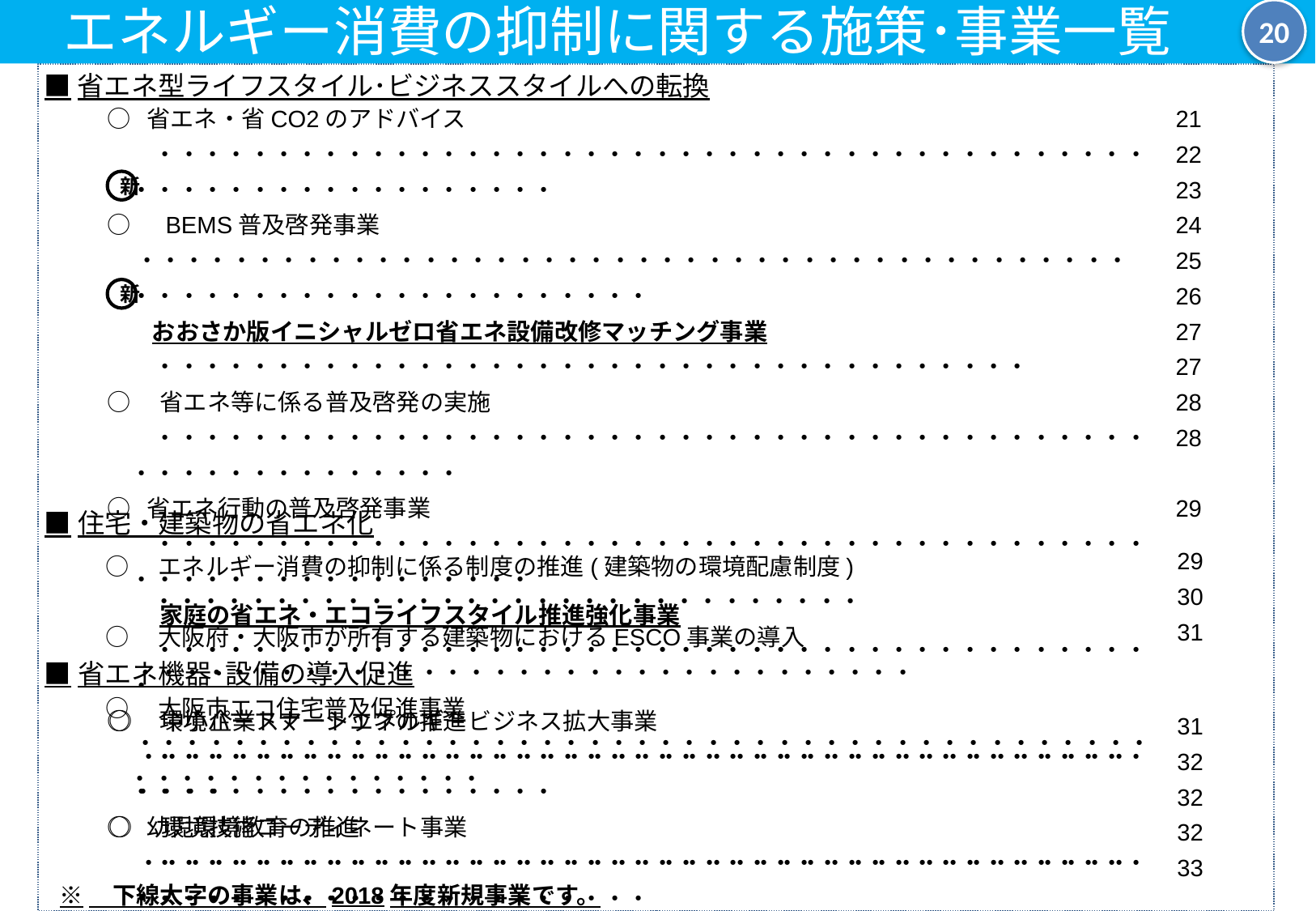

20
　エネルギー消費の抑制に関する施策･事業一覧

■省エネ型ライフスタイル･ビジネススタイルへの転換
○  省エネ・省CO2のアドバイス　　・・・・・・・・・・・・・・・・・・・・・・・・・・・・・・・・・・・・・・・・・・・・・・・・・・・・・・・・・・・・
○　BEMS普及啓発事業    ・・・・・・・・・・・・・・・・・・・・・・・・・・・・・・・・・・・・・・・・・・・・・・・・・・・・・・・・・・・・・・・・
   　おおさか版イニシャルゼロ省エネ設備改修マッチング事業　　・・・・・・・・・・・・・・・・・・・・・・・・・・・・・・・・・・・・・
○　省エネ等に係る普及啓発の実施　　・・・・・・・・・・・・・・・・・・・・・・・・・・・・・・・・・・・・・・・・・・・・・・・・・・・・・・・・
○  省エネ行動の普及啓発事業　　・・・・・・・・・・・・・・・・・・・・・・・・・・・・・・・・・・・・・・・・・・・・・・・・・・・・・・・・・・・
　　 家庭の省エネ・エコライフスタイル推進強化事業　　・・・・・・・・・・・・・・・・・・・・・・・・・・・・・・・・・・・・・・・・・・・
○　環境パートナーシップの推進　　・・・・・・・・・・・・・・・・・・・・・・・・・・・・・・・・・・・・・・・・・・・・・・・・・・・・・・・・・・・・
○  幼児環境教育の推進　　・・・・・・・・・・・・・・・・・・・・・・・・・・・・・・・・・・・・・・・・・・・・・・・・・・・・・・・・・・・・・・・・
○  温暖化「適応」推進事業　　・・・・・・・・・・・・・・・・・・・・・・・・・・・・・・・・・・・・・・・・・・・・・・・・・・・・・・・・・・・・・・
○　クールスポットモデル拠点推進事業　　・・・・・・・・・・・・・・・・・・・・・・・・・・・・・・・・・・・・・・・・・・・・・・・・・・・・・・・
○  エネルギー消費の抑制に係る制度の推進(エネルギーの多量消費事業者による報告制度、
　　　　　　　　　　　　　　　　　　　　　　　　　　　　　　　　　　　　　　　　　　　おおさかストップ温暖化賞）・・・・・・・・・
21
22
23
24
25
26
27
27
28
28

29
新
新
■住宅・建築物の省エネ化
29
30
31
○　エネルギー消費の抑制に係る制度の推進(建築物の環境配慮制度)　・・・・・・・・・・・・・・・・・・・・・・・・・・・・・・
○　大阪府・大阪市が所有する建築物におけるESCO事業の導入 　 ・・・・・・・・・・・・・・・・・・・・・・・・・・・・・・・・・
○　大阪市エコ住宅普及促進事業   ・・・・・・・・・・・・・・・・・・・・・・・・・・・・・・・・・・・・・・・・・・・・・・・・・・・・・・・・・・
■省エネ機器･設備の導入促進
○　中小企業スマートエネルギービジネス拡大事業　 ・・・・・・・・・・・・・・・・・・・・・・・・・・・・・・・・・・・・・・・・・・・・・・
○　環境技術コーディネート事業　　 ・・・・・・・・・・・・・・・・・・・・・・・・・・・・・・・・・・・・・・・・・・・・・・・・・・・・・・・・・・・
○　産業創造館における中小企業向け専門家相談  ・・・・・・・・・・・・・・・・・・・・・・・・・・・・・・・・・・・・・・・・・・・・・
○　ATCグリーンエコプラザの運営等   ・・・・・・・・・・・・・・・・・・・・・・・・・・・・・・・・・・・・・・・・・・・・・・・・・・・・・・・・・・
○　大阪府・大阪市の施設等のLED化　　・・・・・・・・・・・・・・・・・・・・・・・・・・・・・・・・・・・・・・・・・・・・・・・・・・・・・・
31
32
32
32
33
※　下線太字の事業は、2018年度新規事業です。